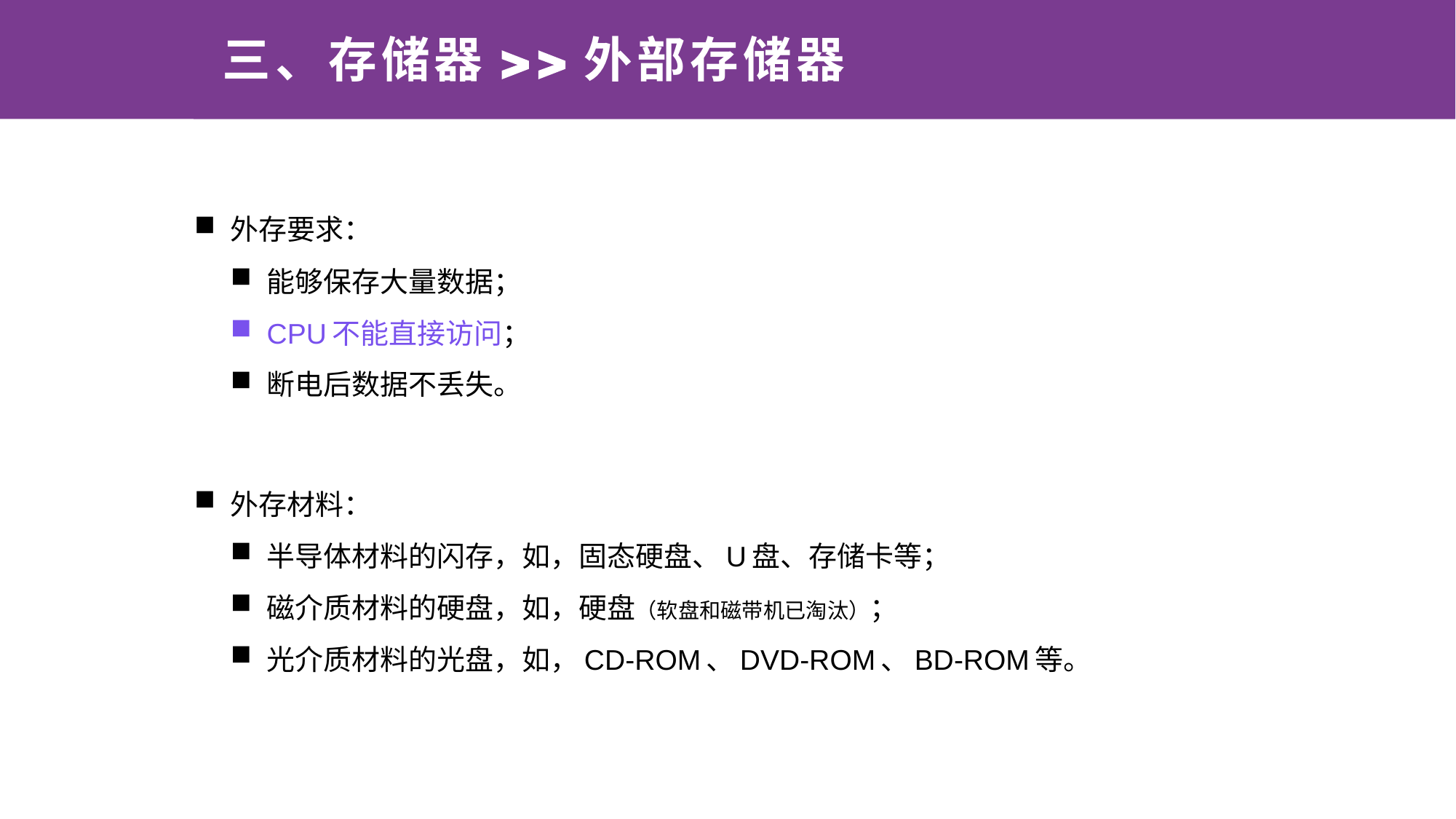

# 三、存储器>>外部存储器
外存要求：
能够保存大量数据；
CPU不能直接访问；
断电后数据不丢失。

外存材料：
半导体材料的闪存，如，固态硬盘、U盘、存储卡等；
磁介质材料的硬盘，如，硬盘（软盘和磁带机已淘汰）；
光介质材料的光盘，如，CD-ROM、DVD-ROM、BD-ROM等。